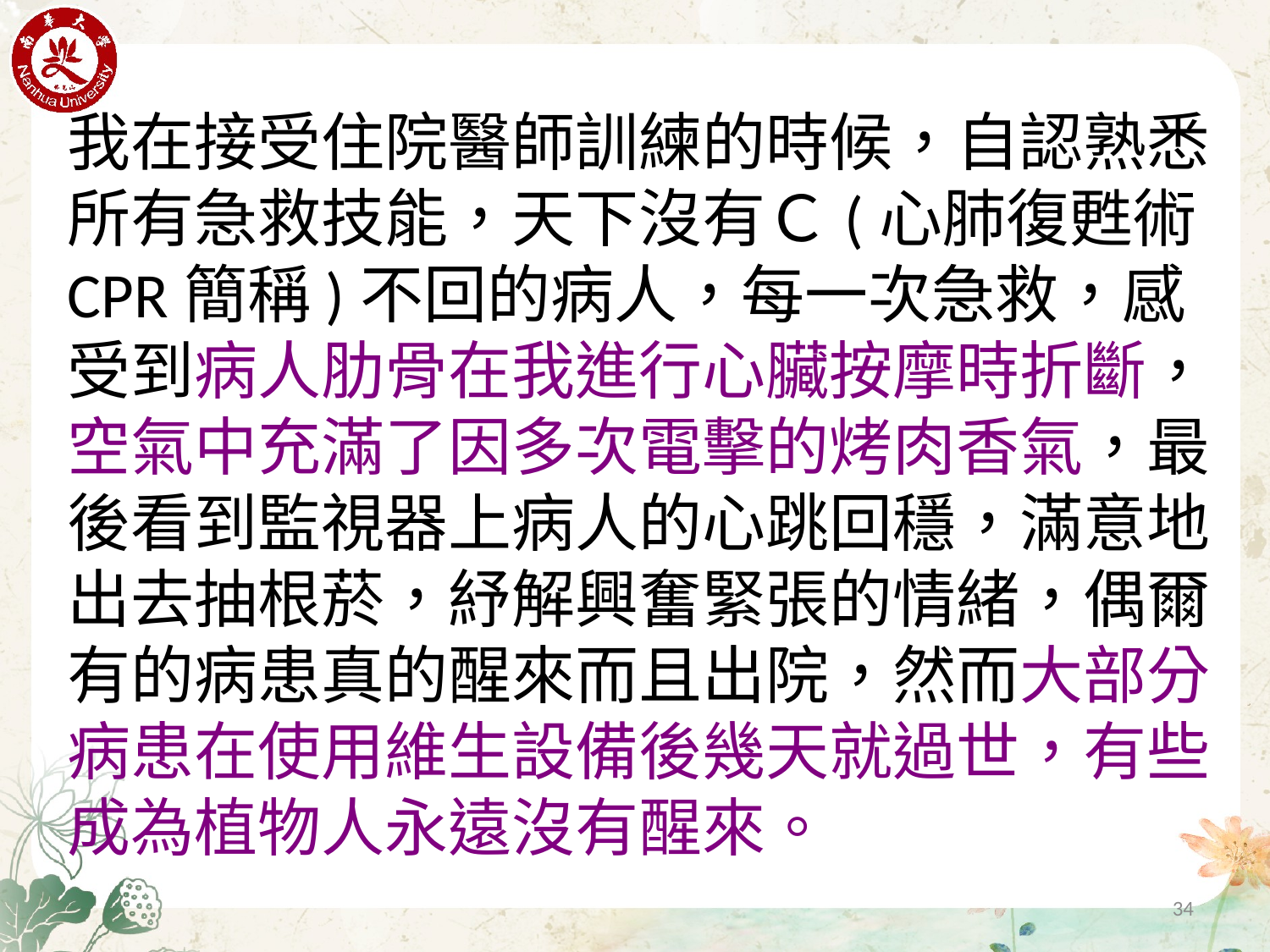

我在接受住院醫師訓練的時候，自認熟悉所有急救技能，天下沒有Ｃ(心肺復甦術CPR簡稱)不回的病人，每一次急救，感受到病人肋骨在我進行心臟按摩時折斷，空氣中充滿了因多次電擊的烤肉香氣，最後看到監視器上病人的心跳回穩，滿意地出去抽根菸，紓解興奮緊張的情緒，偶爾有的病患真的醒來而且出院，然而大部分病患在使用維生設備後幾天就過世，有些成為植物人永遠沒有醒來。
34